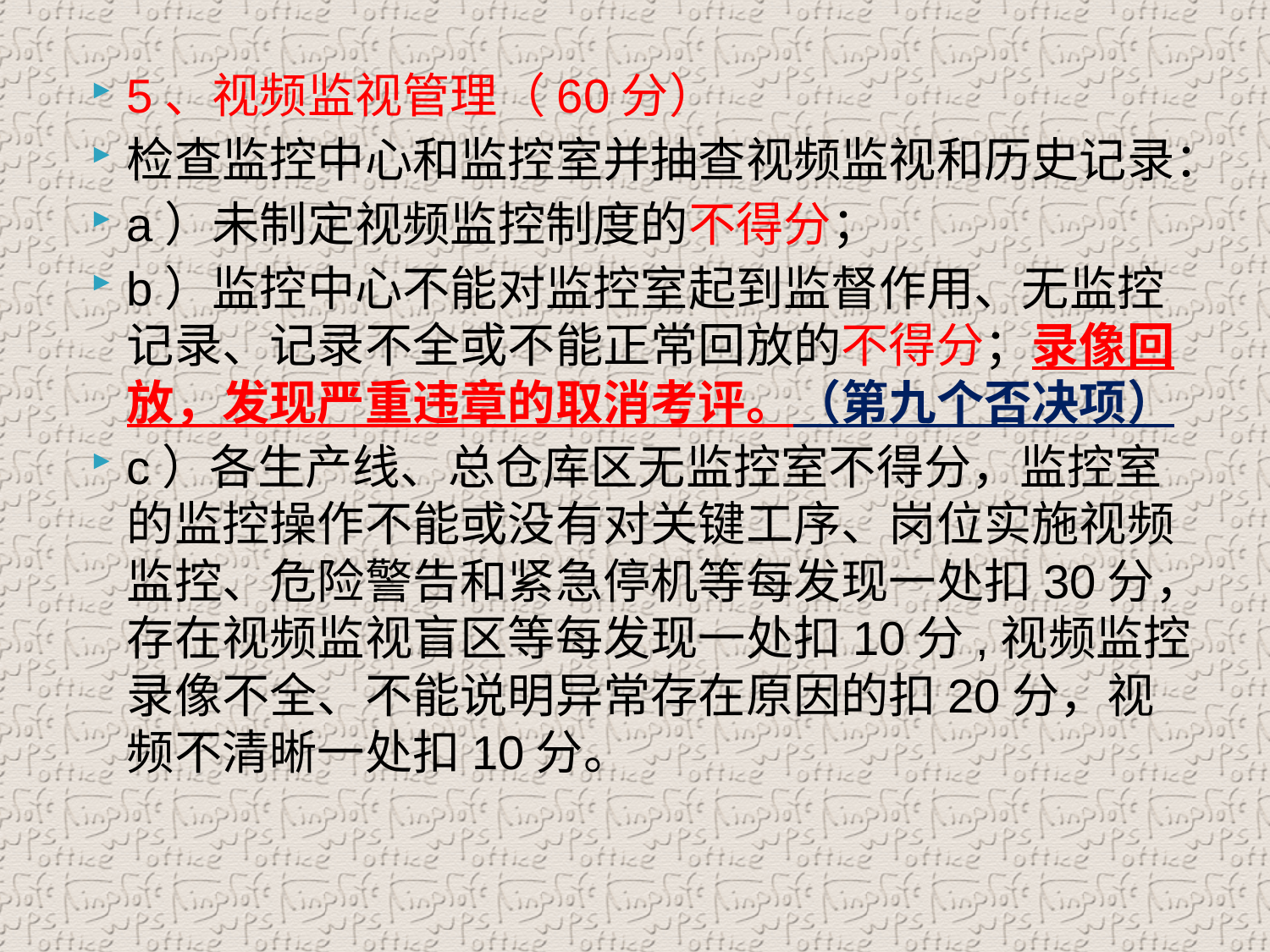

5、视频监视管理（60分）
检查监控中心和监控室并抽查视频监视和历史记录：
a）未制定视频监控制度的不得分；
b）监控中心不能对监控室起到监督作用、无监控记录、记录不全或不能正常回放的不得分；录像回放，发现严重违章的取消考评。（第九个否决项）
c）各生产线、总仓库区无监控室不得分，监控室的监控操作不能或没有对关键工序、岗位实施视频监控、危险警告和紧急停机等每发现一处扣30分，存在视频监视盲区等每发现一处扣10分,视频监控录像不全、不能说明异常存在原因的扣20分，视频不清晰一处扣10分。